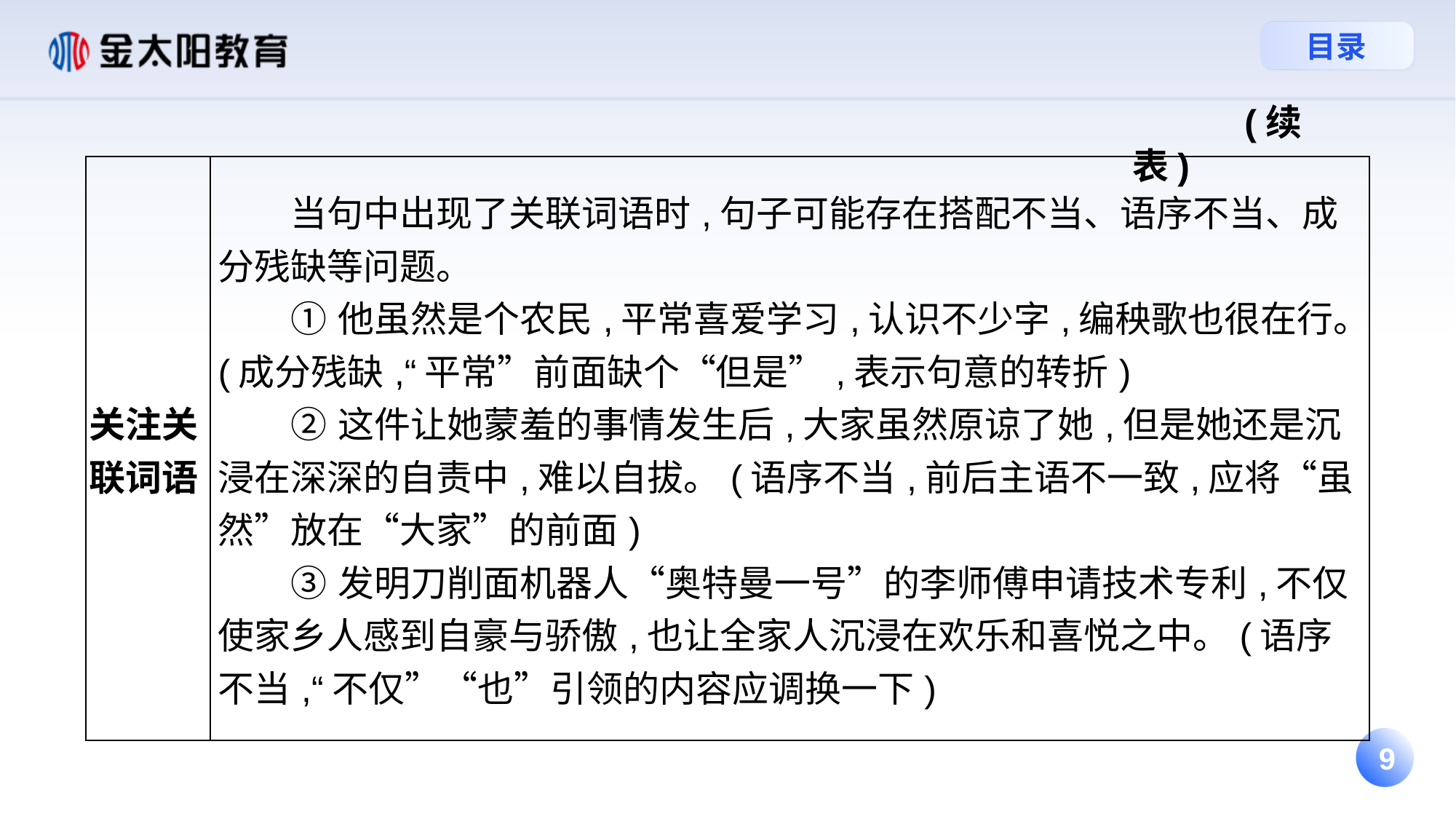

(续表)
| 关注关联词语 | 当句中出现了关联词语时,句子可能存在搭配不当、语序不当、成分残缺等问题。 ①他虽然是个农民,平常喜爱学习,认识不少字,编秧歌也很在行。(成分残缺,“平常”前面缺个“但是”,表示句意的转折) ②这件让她蒙羞的事情发生后,大家虽然原谅了她,但是她还是沉浸在深深的自责中,难以自拔。(语序不当,前后主语不一致,应将“虽然”放在“大家”的前面) ③发明刀削面机器人“奥特曼一号”的李师傅申请技术专利,不仅使家乡人感到自豪与骄傲,也让全家人沉浸在欢乐和喜悦之中。(语序不当,“不仅”“也”引领的内容应调换一下) |
| --- | --- |